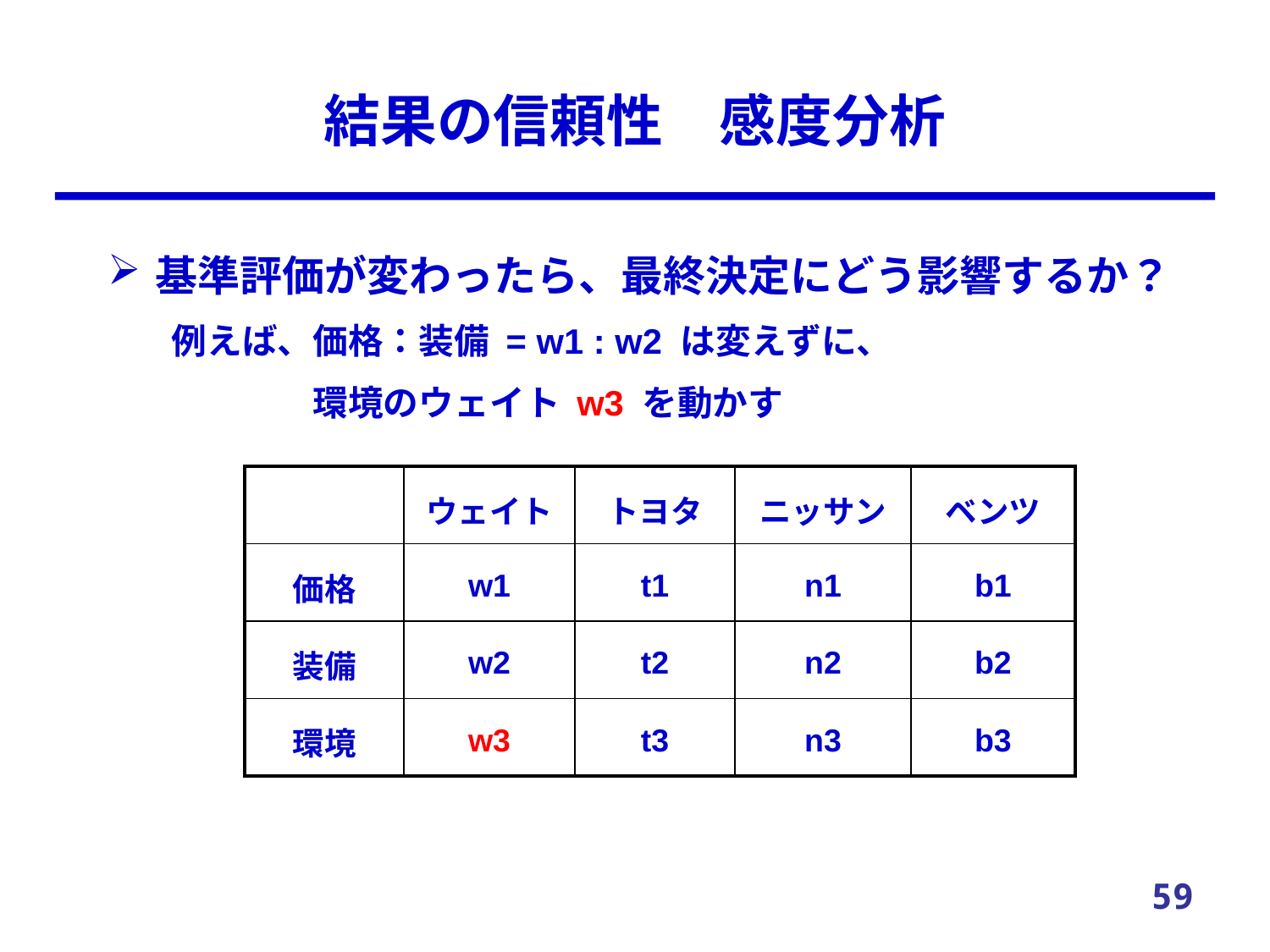

# 結果の信頼性　感度分析
基準評価が変わったら、最終決定にどう影響するか？
例えば、価格：装備 = w1 : w2 は変えずに、
　　　　環境のウェイト w3 を動かす
|  | ウェイト | トヨタ | ニッサン | ベンツ |
| --- | --- | --- | --- | --- |
| 価格 | w1 | t1 | n1 | b1 |
| 装備 | w2 | t2 | n2 | b2 |
| 環境 | w3 | t3 | n3 | b3 |
59